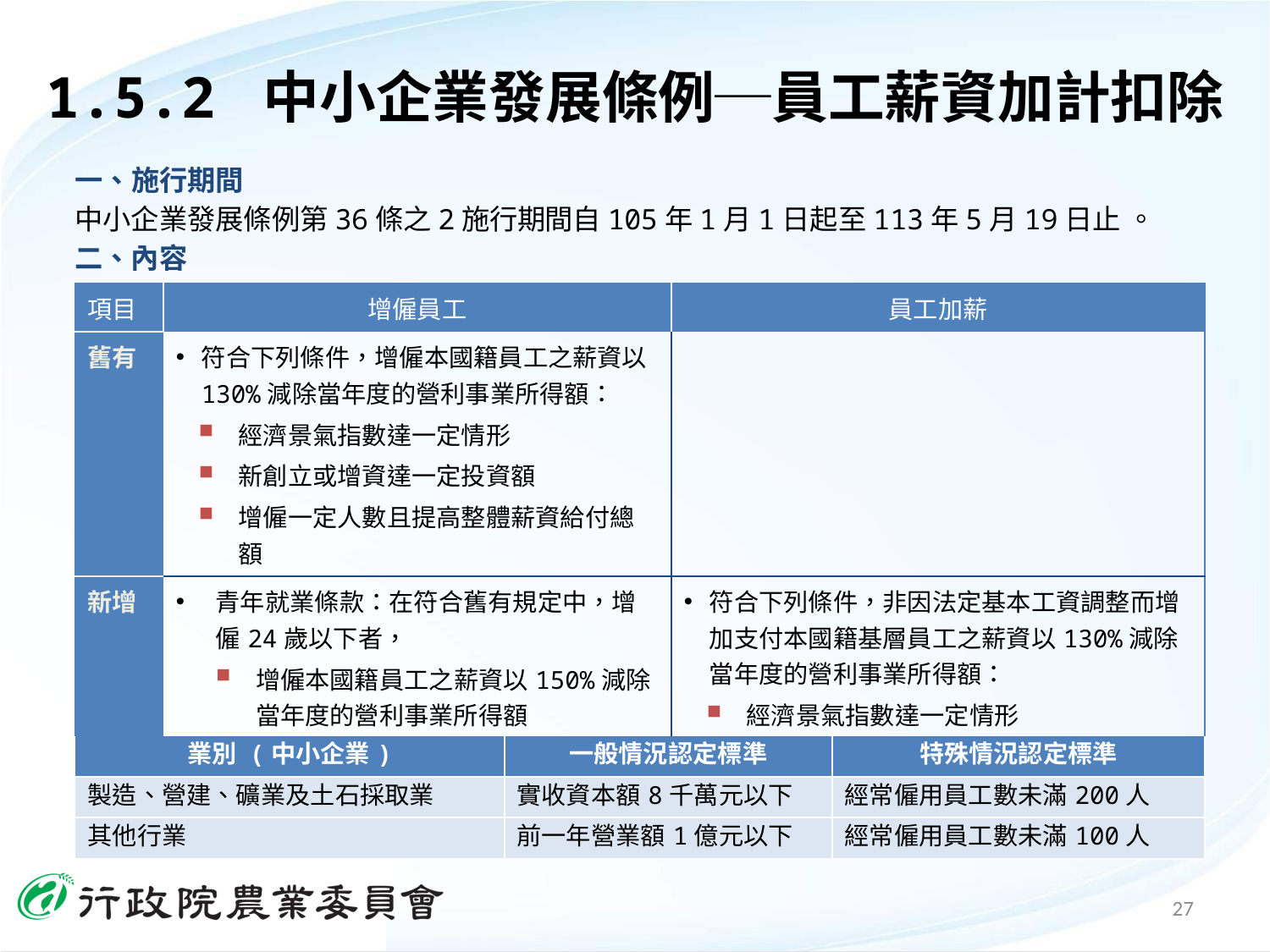

1.5.2 中小企業發展條例─員工薪資加計扣除
一、施行期間
中小企業發展條例第36條之2施行期間自105年1月1日起至113年5月19日止 。
二、內容

| 項目 | 增僱員工 | 員工加薪 |
| --- | --- | --- |
| 舊有 | 符合下列條件，增僱本國籍員工之薪資以130%減除當年度的營利事業所得額： 經濟景氣指數達一定情形 新創立或增資達一定投資額 增僱一定人數且提高整體薪資給付總額 |  |
| 新增 | 青年就業條款：在符合舊有規定中，增僱24歲以下者， 增僱本國籍員工之薪資以150%減除當年度的營利事業所得額 | 符合下列條件，非因法定基本工資調整而增加支付本國籍基層員工之薪資以130%減除當年度的營利事業所得額： 經濟景氣指數達一定情形 調高基層員工之平均薪資給付水準 |
| 影響 | 已適用「增僱員工」規定者，不得重複將「員工加薪」規定計入。 |  |
| 業別 (中小企業) | 一般情況認定標準 | 特殊情況認定標準 |
| --- | --- | --- |
| 製造、營建、礦業及土石採取業 | 實收資本額8千萬元以下 | 經常僱用員工數未滿200人 |
| 其他行業 | 前一年營業額1億元以下 | 經常僱用員工數未滿100人 |
27